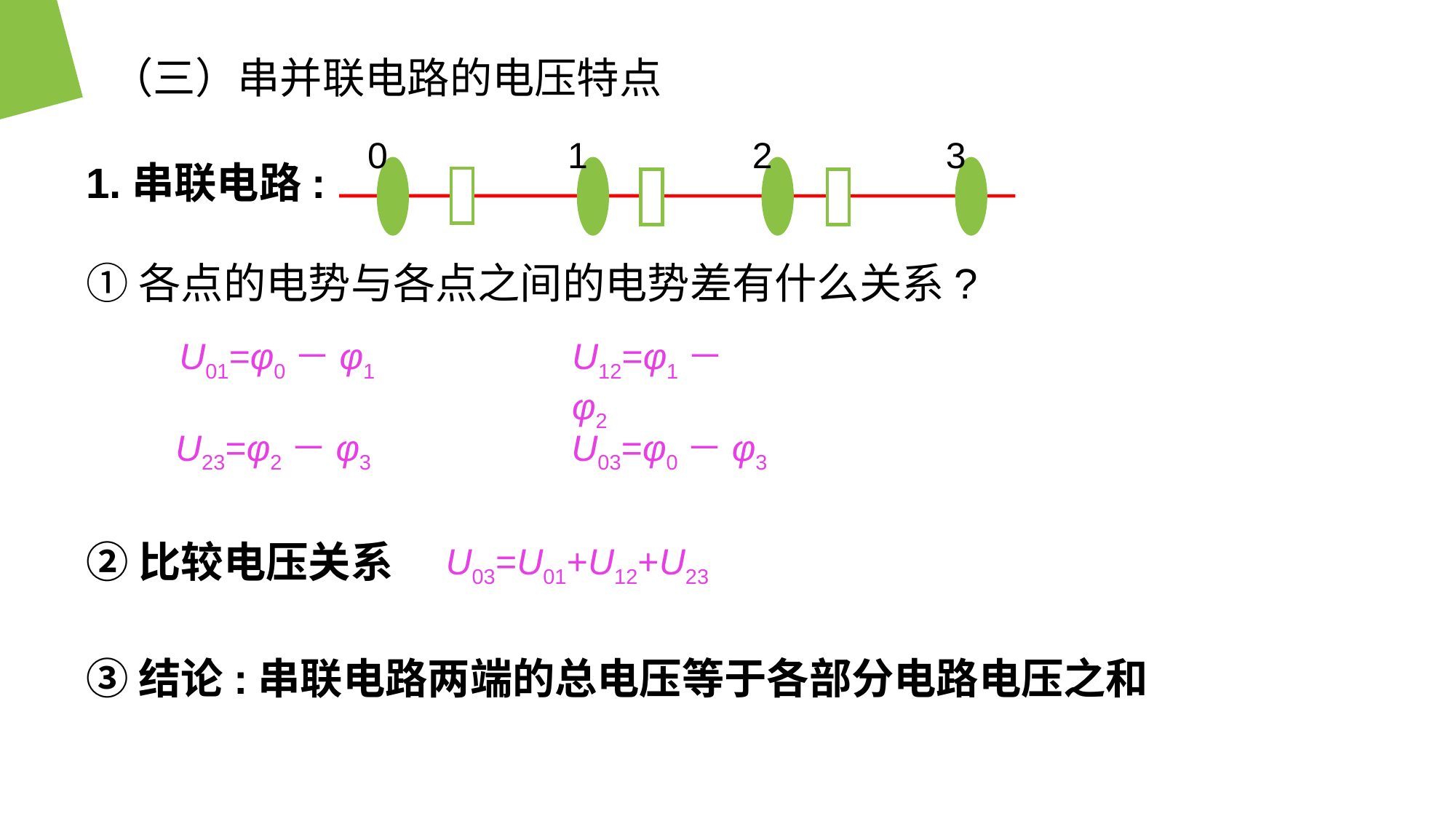

（三）串并联电路的电压特点
0

1

2

3

1.串联电路:
①各点的电势与各点之间的电势差有什么关系?
U01=φ0－φ1
U12=φ1－φ2
U23=φ2－φ3
U03=φ0－φ3
②比较电压关系
U03=U01+U12+U23
③结论:串联电路两端的总电压等于各部分电路电压之和